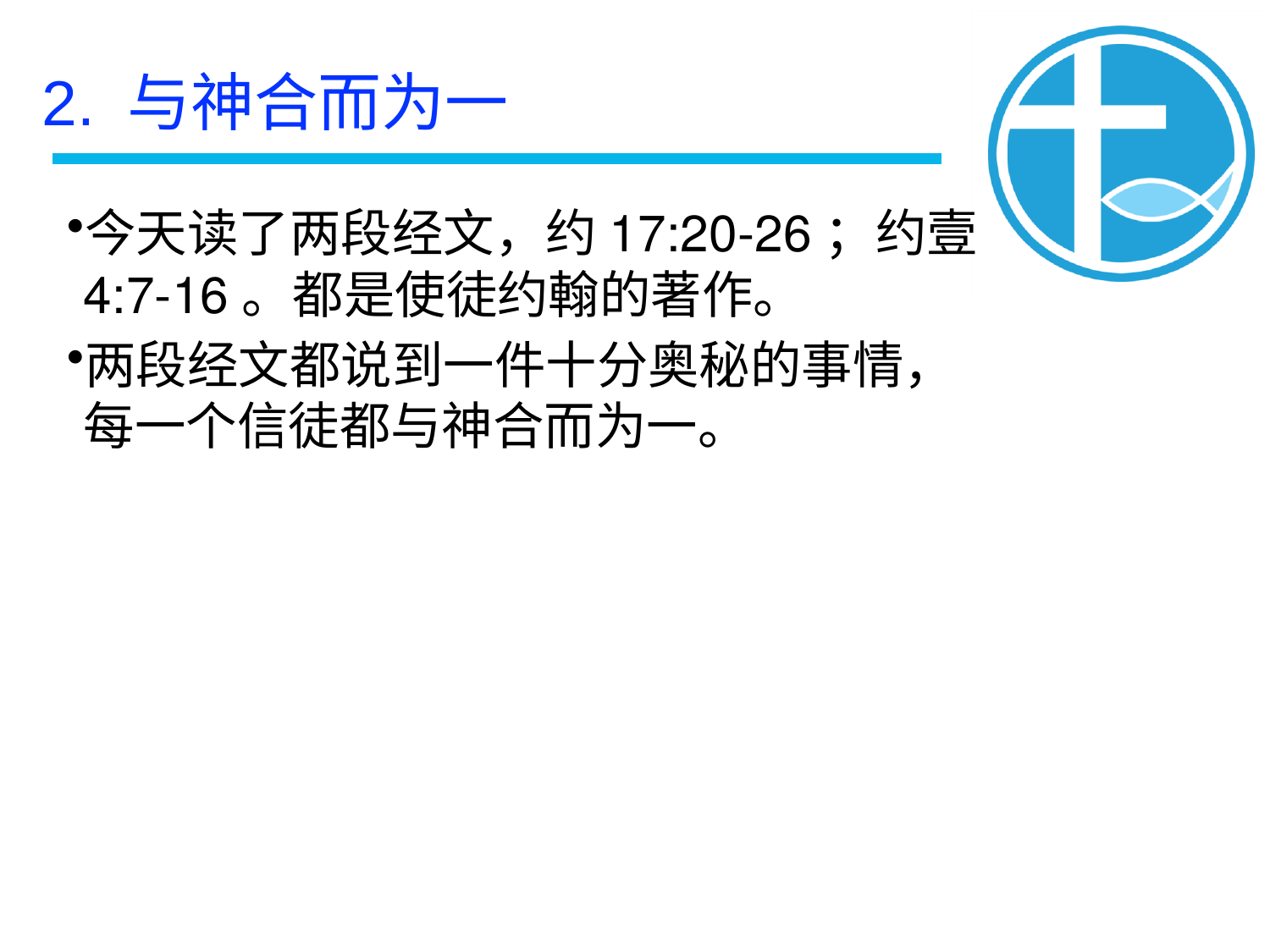

2. 与神合而为一
今天读了两段经文，约17:20-26；约壹4:7-16。都是使徒约𨌺的著作。
两段经文都说到一件十分奥秘的事情，
每一个信徒都与神合而为一。